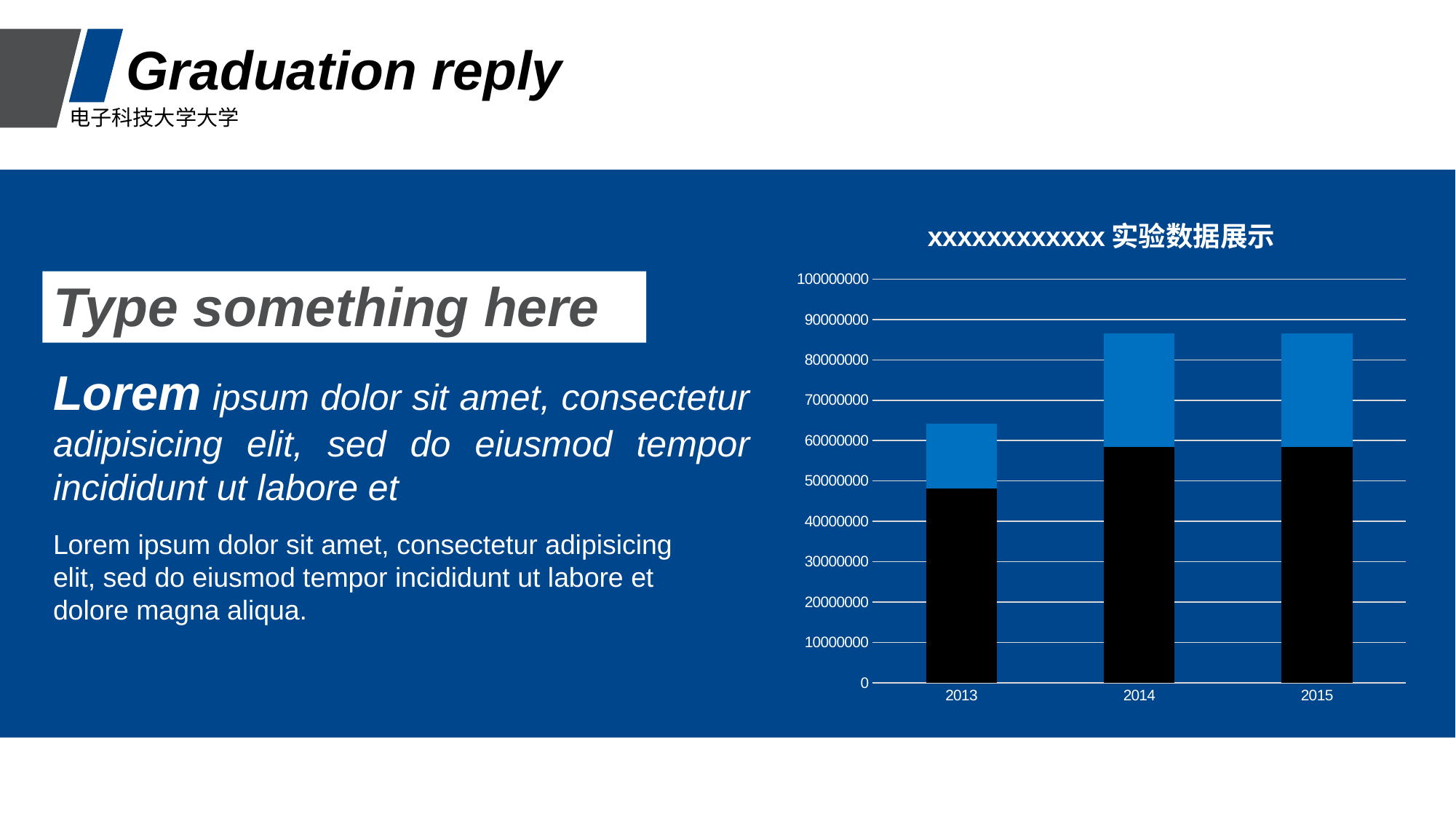

Graduation reply
电子科技大学大学

### Chart: xxxxxxxxxxxx实验数据展示

| Category | 电脑票销量 | 中福在线销量 |
|---|---|---|
| 2013 | 48223076.0 | 16023537.0 |
| 2014 | 58434528.0 | 28111965.0 |
| 2015 | 58434528.0 | 28111965.0 |
Type something here
Lorem ipsum dolor sit amet, consectetur adipisicing elit, sed do eiusmod tempor incididunt ut labore et
Lorem ipsum dolor sit amet, consectetur adipisicing elit, sed do eiusmod tempor incididunt ut labore et dolore magna aliqua.